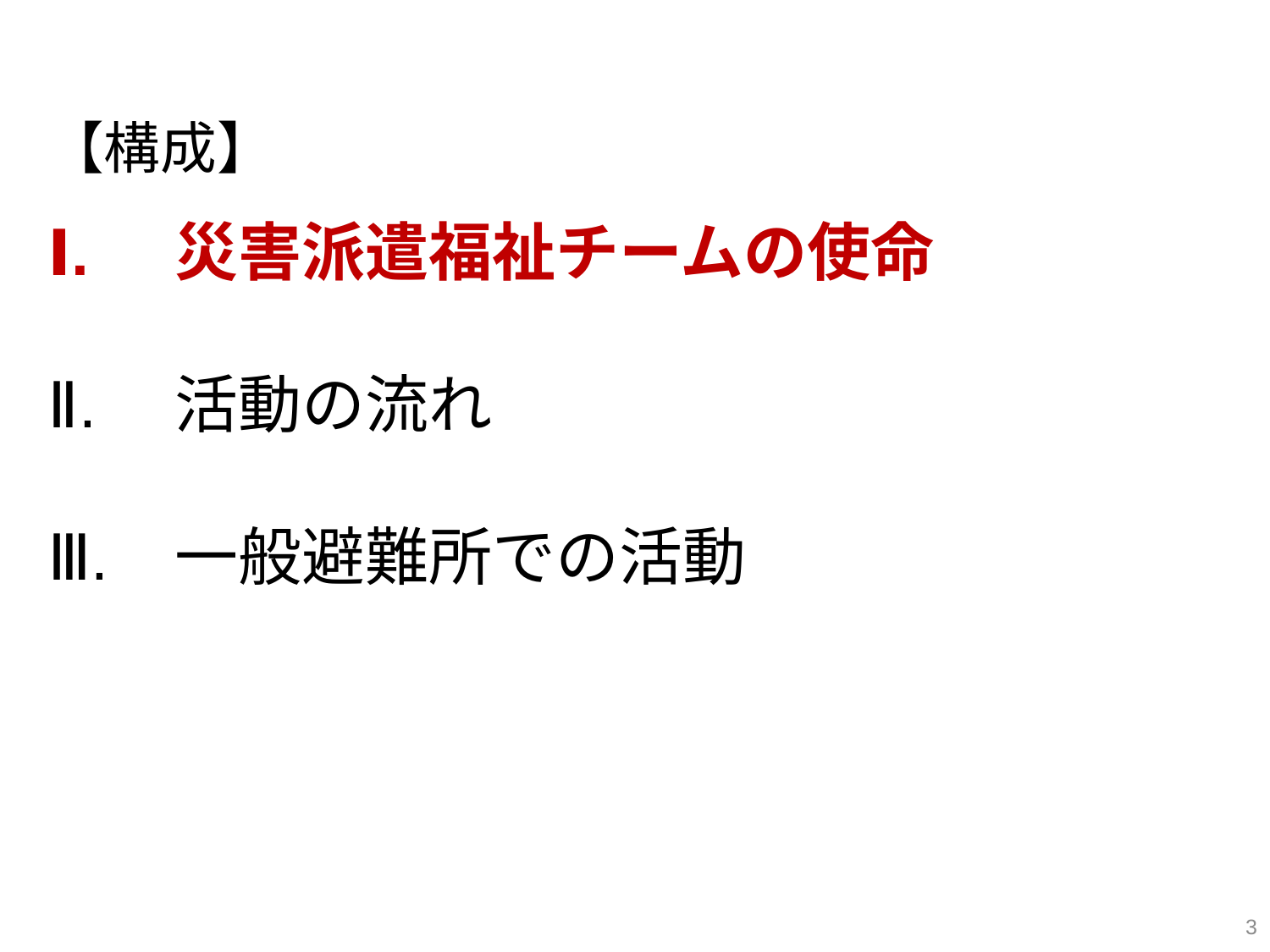

【構成】
Ⅰ.	災害派遣福祉チームの使命

Ⅱ.	活動の流れ

Ⅲ.	一般避難所での活動
3